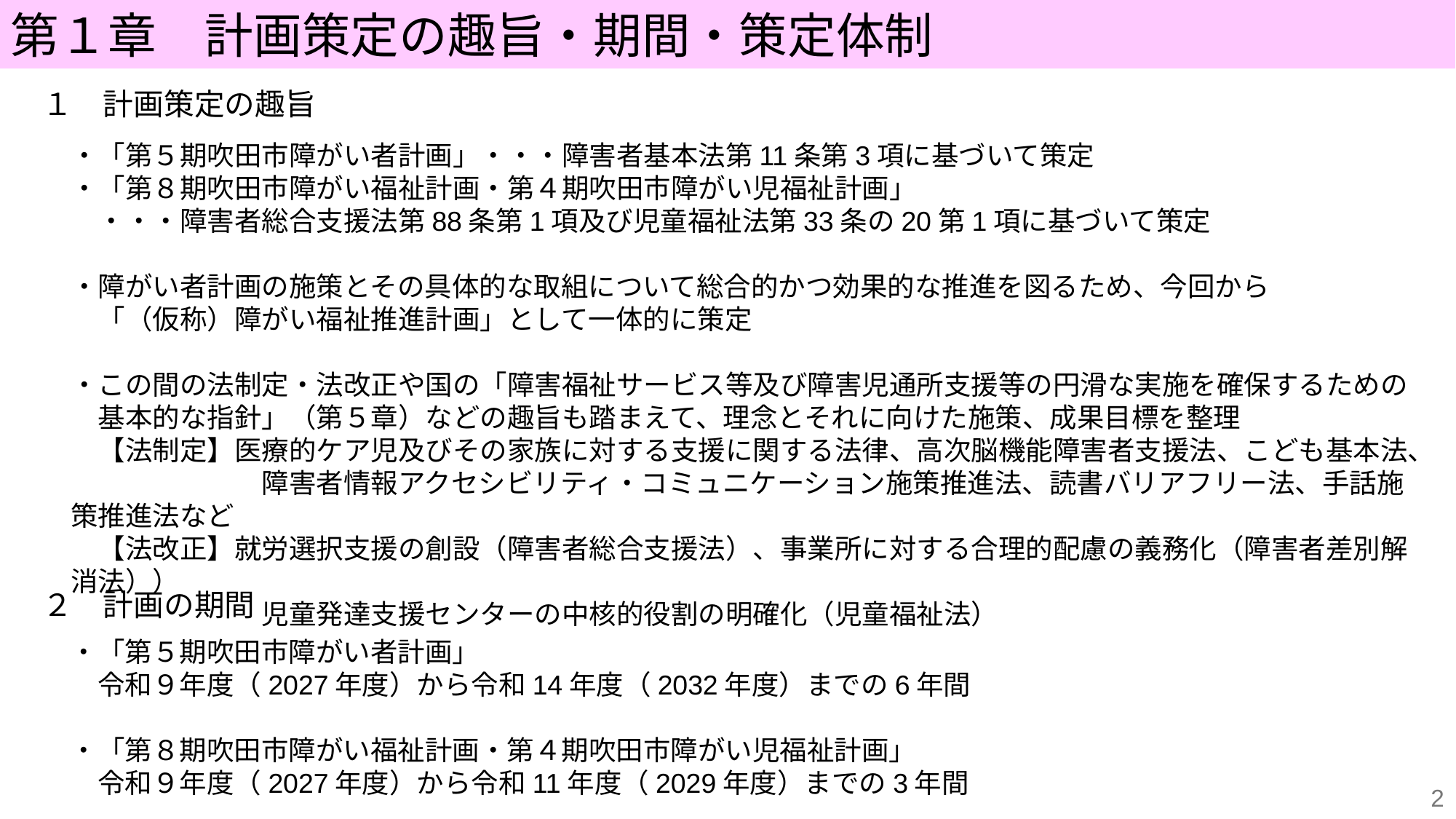

第１章　計画策定の趣旨・期間・策定体制
１　計画策定の趣旨
・「第５期吹田市障がい者計画」・・・障害者基本法第11条第3項に基づいて策定
・「第８期吹田市障がい福祉計画・第４期吹田市障がい児福祉計画」
　・・・障害者総合支援法第88条第1項及び児童福祉法第33条の20第1項に基づいて策定

・障がい者計画の施策とその具体的な取組について総合的かつ効果的な推進を図るため、今回から
　「（仮称）障がい福祉推進計画」として一体的に策定

・この間の法制定・法改正や国の「障害福祉サービス等及び障害児通所支援等の円滑な実施を確保するための
　基本的な指針」（第５章）などの趣旨も踏まえて、理念とそれに向けた施策、成果目標を整理
　【法制定】医療的ケア児及びその家族に対する支援に関する法律、高次脳機能障害者支援法、こども基本法、
　　　　　　　障害者情報アクセシビリティ・コミュニケーション施策推進法、読書バリアフリー法、手話施策推進法など
　【法改正】就労選択支援の創設（障害者総合支援法）、事業所に対する合理的配慮の義務化（障害者差別解消法））
　　　　　　　児童発達支援センターの中核的役割の明確化（児童福祉法）
２　計画の期間
・「第５期吹田市障がい者計画」
　令和９年度（2027年度）から令和14年度（2032年度）までの6年間

・「第８期吹田市障がい福祉計画・第４期吹田市障がい児福祉計画」
　令和９年度（2027年度）から令和11年度（2029年度）までの3年間
2